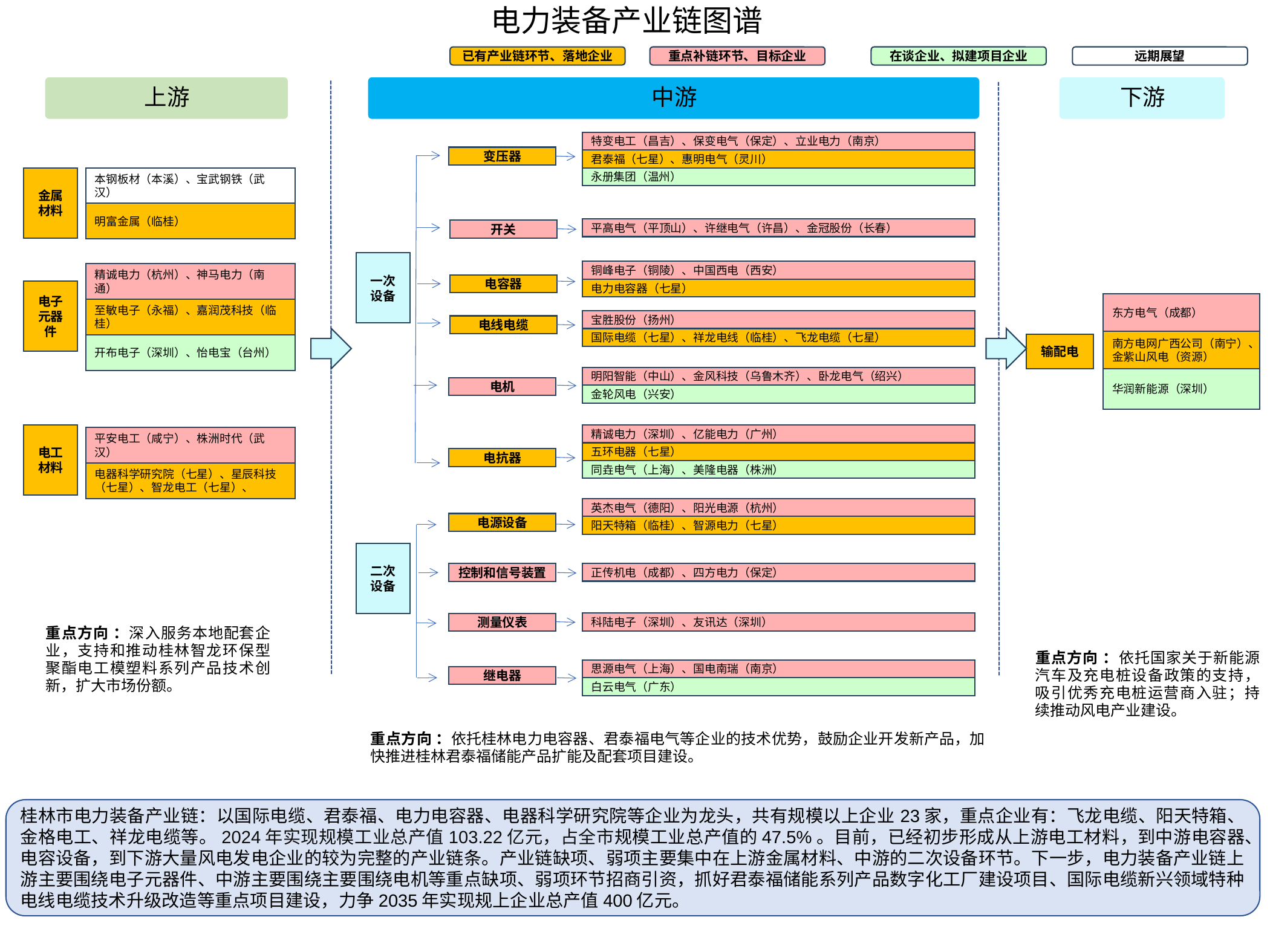

# 电力装备产业链图谱
重点补链环节、目标企业
在谈企业、拟建项目企业
远期展望
已有产业链环节、落地企业
上游
中游
下游
特变电工（昌吉）、保变电气（保定）、立业电力（南京）
变压器
君泰福（七星）、惠明电气（灵川）
金属材料
本钢板材（本溪）、宝武钢铁（武汉）
明富金属（临桂）
永册集团（温州）
平高电气（平顶山）、许继电气（许昌）、金冠股份（长春）
开关
一次设备
铜峰电子（铜陵）、中国西电（西安）
电力电容器（七星）
精诚电力（杭州）、神马电力（南通）
至敏电子（永福）、嘉润茂科技（临桂）
电容器
精诚电力（杭州）、神马电力（南通）
电子元器件
东方电气（成都）
南方电网广西公司（南宁）、金紫山风电（资源）
宝胜股份（扬州）
国际电缆（七星）、祥龙电线（临桂）、飞龙电缆（七星）
电线电缆

输配电
开布电子（深圳）、怡电宝（台州）
明阳智能（中山）、金风科技（乌鲁木齐）、卧龙电气（绍兴）
金轮风电（兴安）
华润新能源（深圳）
电机
电工材料
精诚电力（深圳）、亿能电力（广州）
五环电器（七星）
平安电工（咸宁）、株洲时代（武汉）
电器科学研究院（七星）、星辰科技（七星）、智龙电工（七星）、
电抗器
同垚电气（上海）、美隆电器（株洲）
英杰电气（德阳）、阳光电源（杭州）
阳天特箱（临桂）、智源电力（七星）
电源设备
二次设备
正传机电（成都）、四方电力（保定）
控制和信号装置
正传机电（成都）、四方电力（保定）
正传机电（成都）、四方电力（保定）
科陆电子（深圳）、友讯达（深圳）
测量仪表

重点方向 ：深入服务本地配套企业，支持和推动桂林智龙环保型聚酯电工模塑料系列产品技术创新，扩大市场份额。

重点方向 ：依托国家关于新能源汽车及充电桩设备政策的支持，吸引优秀充电桩运营商入驻；持续推动风电产业建设。
思源电气（上海）、国电南瑞（南京）
白云电气（广东）
继电器

重点方向 ：依托桂林电力电容器、君泰福电气等企业的技术优势，鼓励企业开发新产品，加快推进桂林君泰福储能产品扩能及配套项目建设。
桂林市电力装备产业链：以国际电缆、君泰福、电力电容器、电器科学研究院等企业为龙头，共有规模以上企业23家，重点企业有：飞龙电缆、阳天特箱、金格电工、祥龙电缆等。2024年实现规模工业总产值103.22亿元，占全市规模工业总产值的47.5%。目前，已经初步形成从上游电工材料，到中游电容器、电容设备，到下游大量风电发电企业的较为完整的产业链条。产业链缺项、弱项主要集中在上游金属材料、中游的二次设备环节。下一步，电力装备产业链上游主要围绕电子元器件、中游主要围绕主要围绕电机等重点缺项、弱项环节招商引资，抓好君泰福储能系列产品数字化工厂建设项目、国际电缆新兴领域特种电线电缆技术升级改造等重点项目建设，力争2035年实现规上企业总产值400亿元。